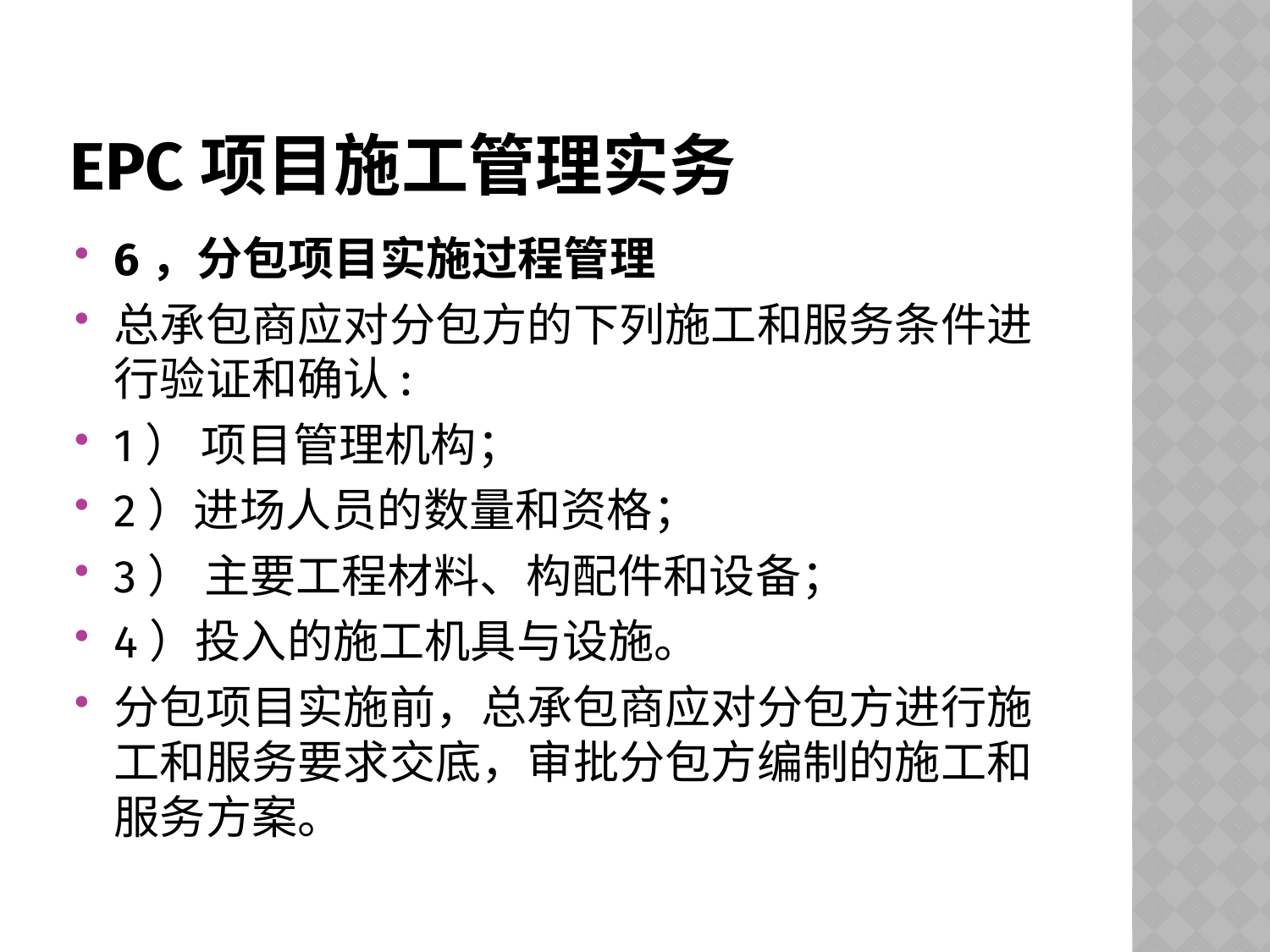

# EPC项目施工管理实务
6，分包项目实施过程管理
总承包商应对分包方的下列施工和服务条件进行验证和确认:
1） 项目管理机构；
2）进场人员的数量和资格；
3） 主要工程材料、构配件和设备；
4）投入的施工机具与设施。
分包项目实施前，总承包商应对分包方进行施工和服务要求交底，审批分包方编制的施工和服务方案。